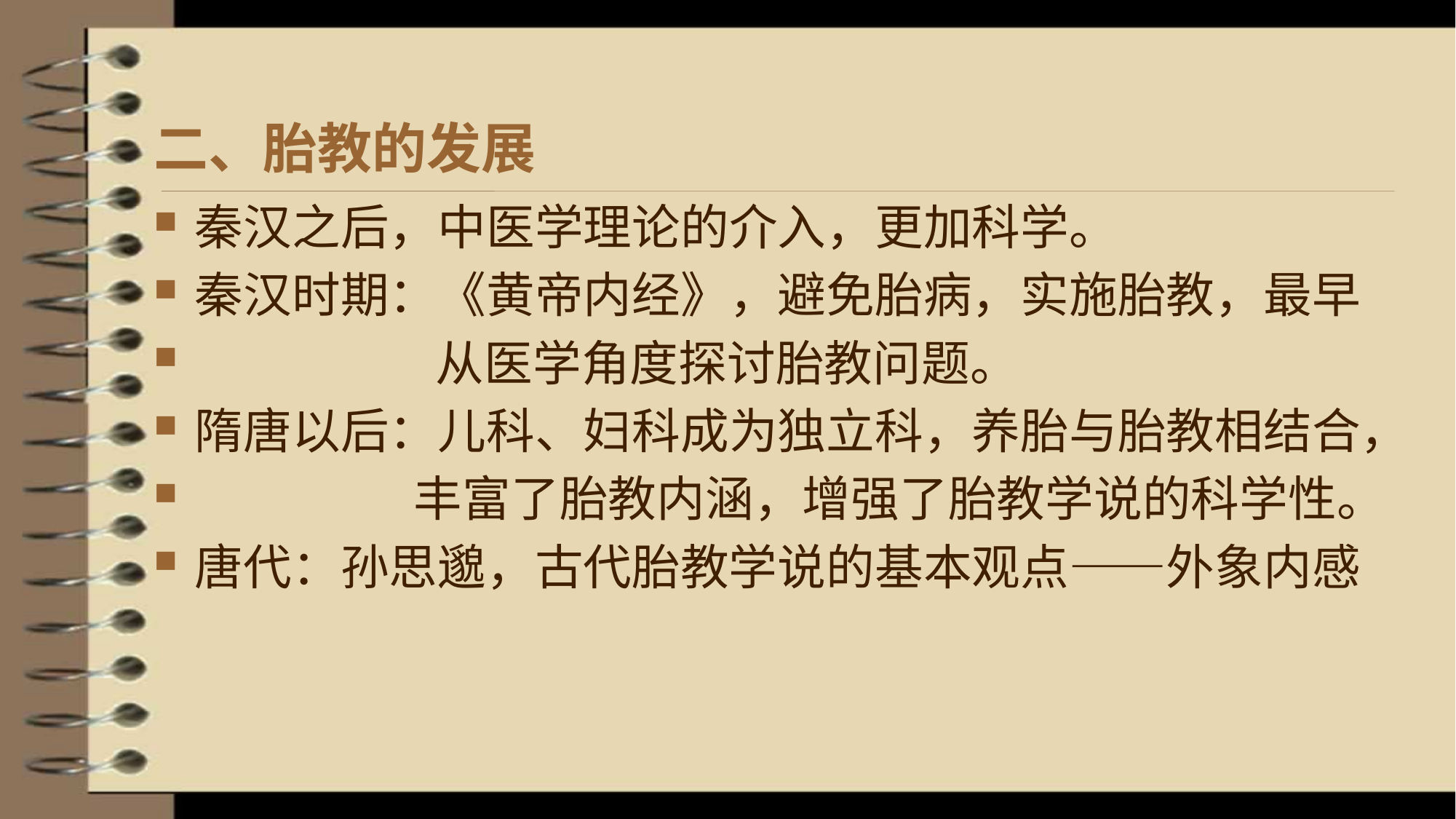

# 二、胎教的发展
秦汉之后，中医学理论的介入，更加科学。
秦汉时期：《黄帝内经》，避免胎病，实施胎教，最早
                     从医学角度探讨胎教问题。
隋唐以后：儿科、妇科成为独立科，养胎与胎教相结合，
                   丰富了胎教内涵，增强了胎教学说的科学性。
唐代：孙思邈，古代胎教学说的基本观点——外象内感